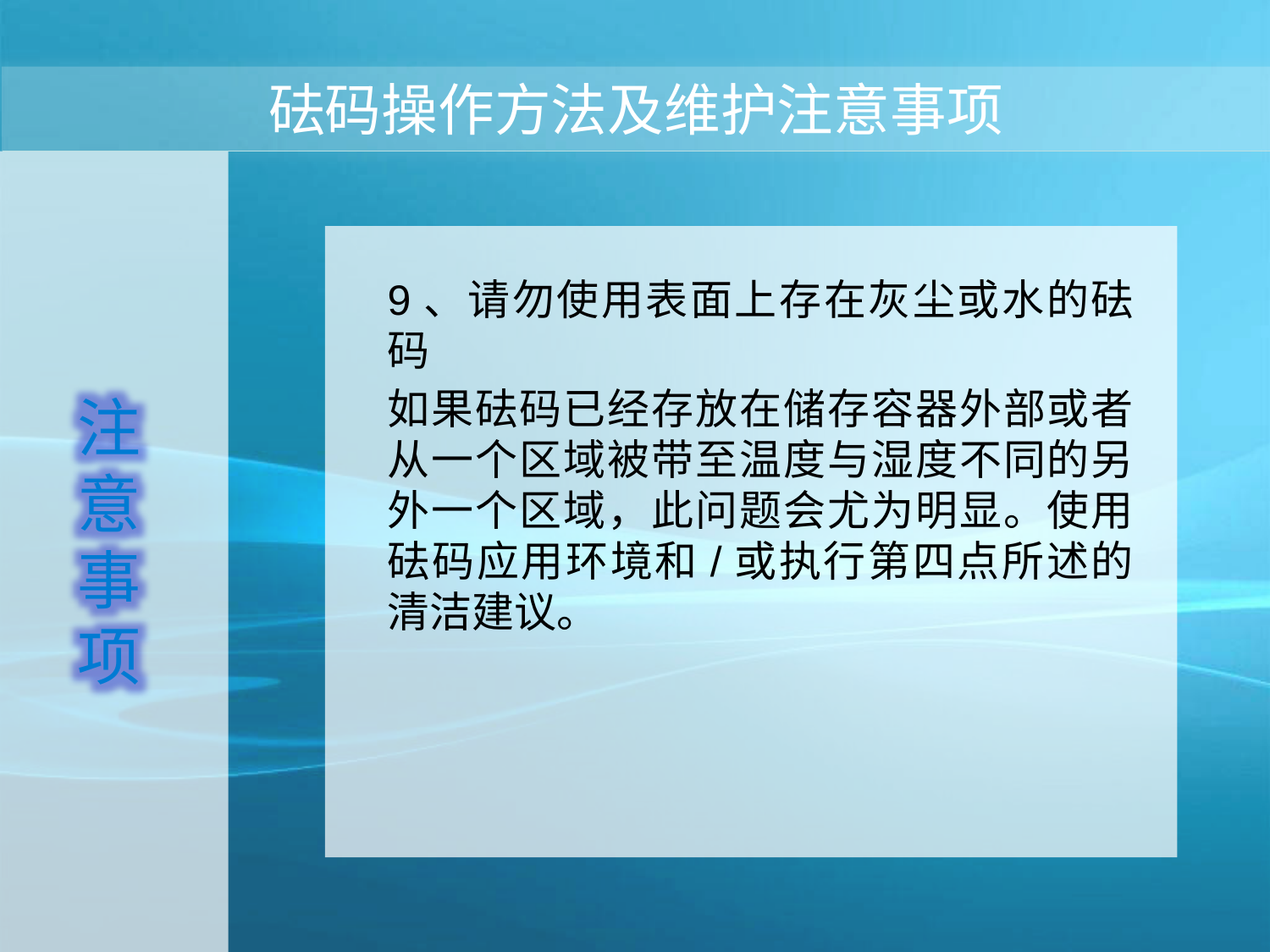

# 砝码操作方法及维护注意事项

9、请勿使用表面上存在灰尘或水的砝码
如果砝码已经存放在储存容器外部或者从一个区域被带至温度与湿度不同的另外一个区域，此问题会尤为明显。使用砝码应用环境和/或执行第四点所述的清洁建议。
注意事项